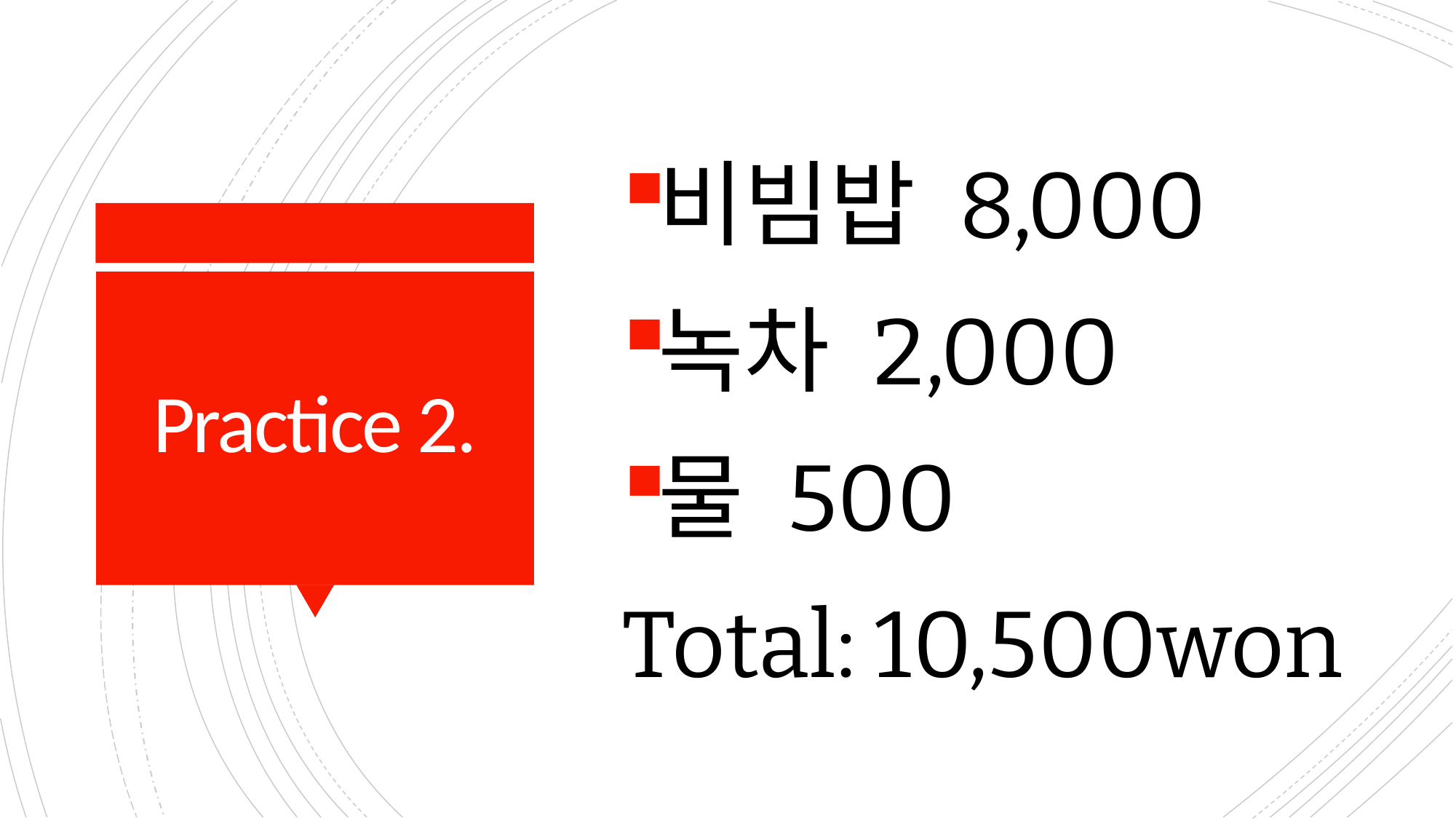

비빔밥 8,000
녹차 2,000
물 500
Total: 10,500won
# Practice 2.